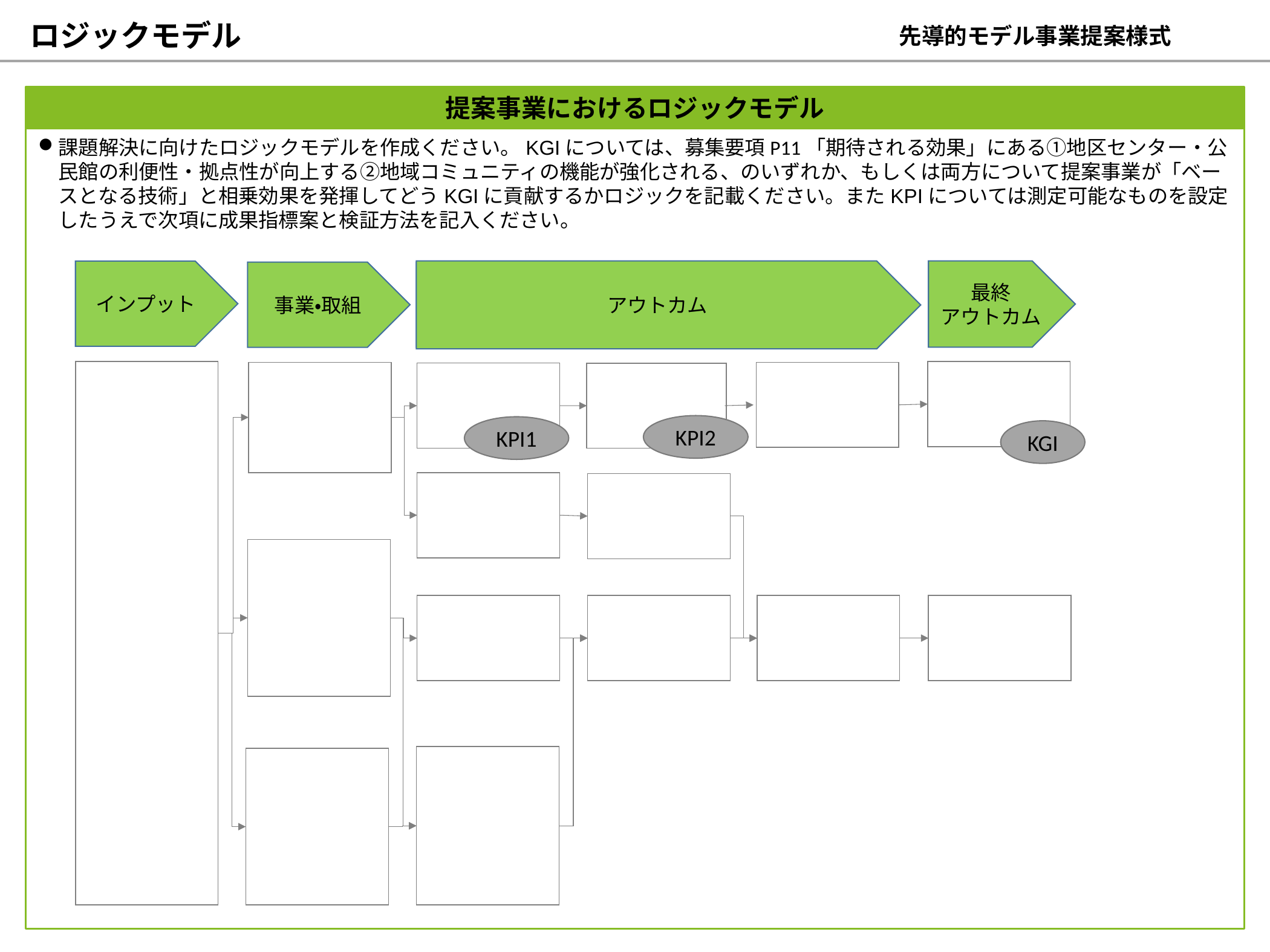

ロジックモデル
先導的モデル事業提案様式

提案事業におけるロジックモデル
課題解決に向けたロジックモデルを作成ください。KGIについては、募集要項P11「期待される効果」にある①地区センター・公民館の利便性・拠点性が向上する②地域コミュニティの機能が強化される、のいずれか、もしくは両方について提案事業が「ベースとなる技術」と相乗効果を発揮してどうKGIに貢献するかロジックを記載ください。またKPIについては測定可能なものを設定したうえで次項に成果指標案と検証方法を記入ください。

最終
アウトカム
アウトカム
インプット
事業・取組
アウトプット

KPI2
KPI1
KGI